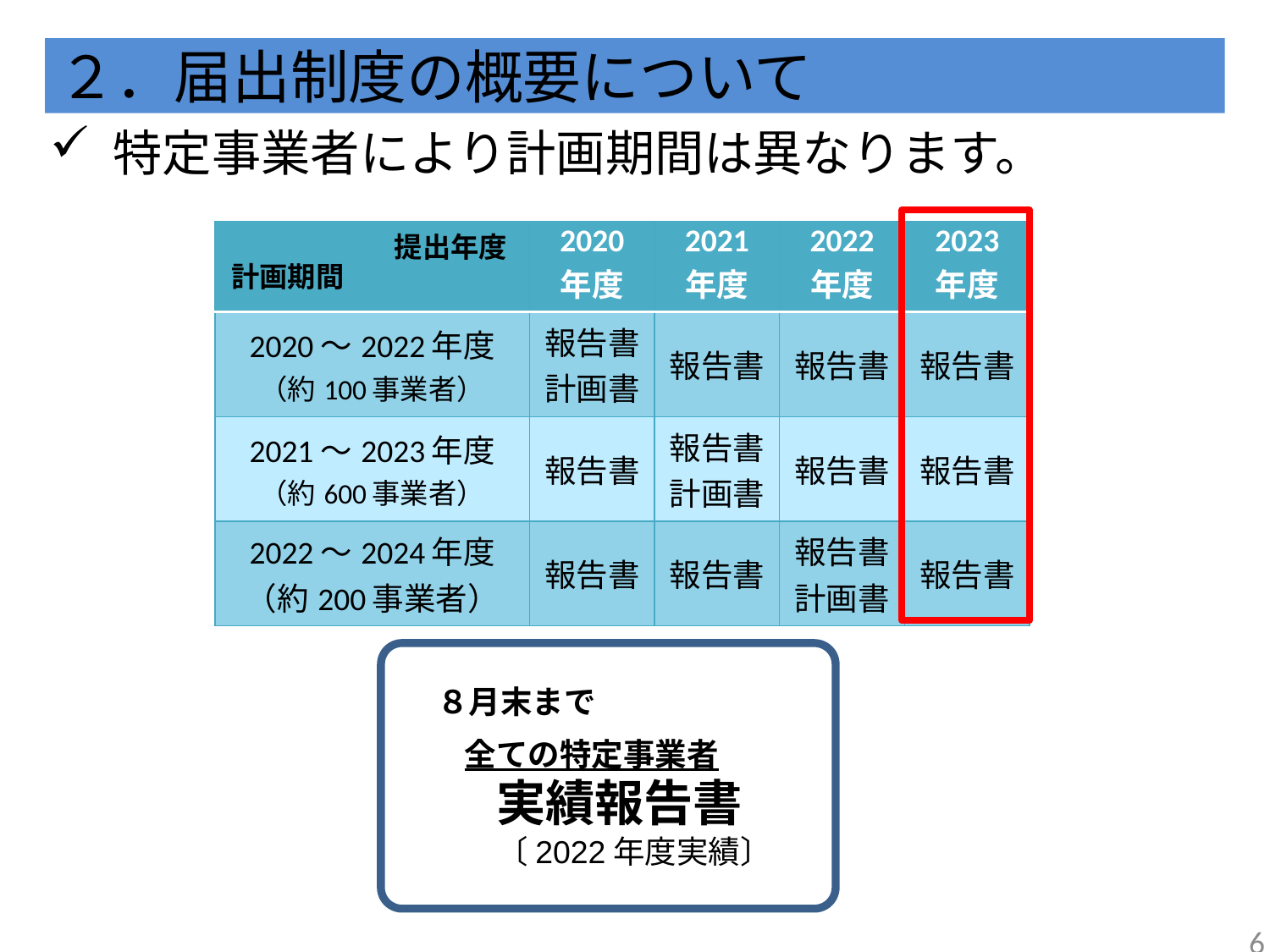

# ２．届出制度の概要について
特定事業者により計画期間は異なります。

|  | 2020 年度 | 2021 年度 | 2022 年度 | 2023 年度 |
| --- | --- | --- | --- | --- |
| 2020～2022年度 （約100事業者） | 報告書計画書 | 報告書 | 報告書 | 報告書 |
| 2021～2023年度 （約600事業者） | 報告書 | 報告書計画書 | 報告書 | 報告書 |
| 2022～2024年度 （約200事業者） | 報告書 | 報告書 | 報告書計画書 | 報告書 |
提出年度
計画期間

８月末まで
全ての特定事業者
　実績報告書
　〔2022年度実績〕
6